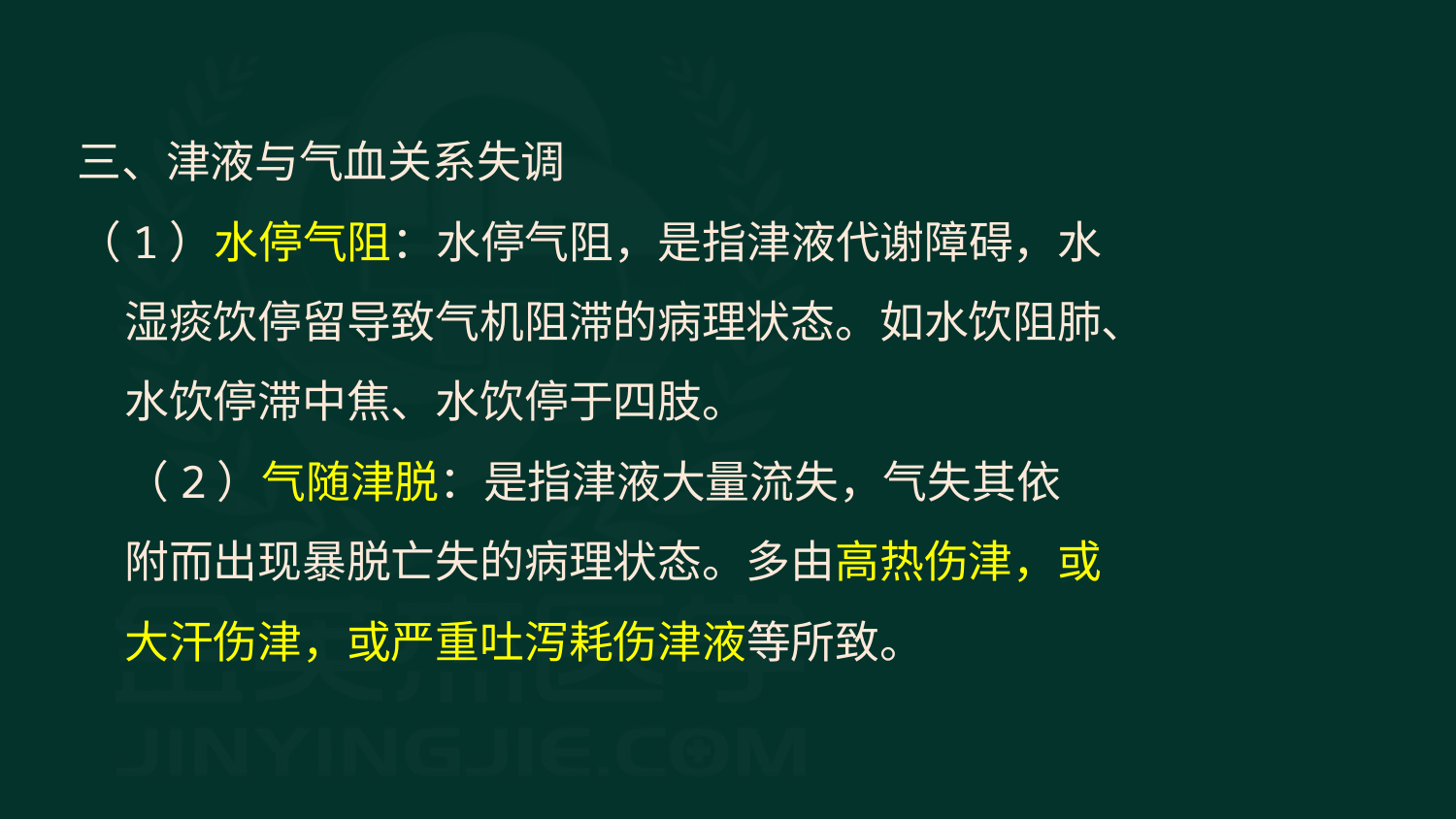

三、津液与气血关系失调
（1）水停气阻：水停气阻，是指津液代谢障碍，水湿痰饮停留导致气机阻滞的病理状态。如水饮阻肺、水饮停滞中焦、水饮停于四肢。
（2）气随津脱：是指津液大量流失，气失其依附而出现暴脱亡失的病理状态。多由高热伤津，或大汗伤津，或严重吐泻耗伤津液等所致。